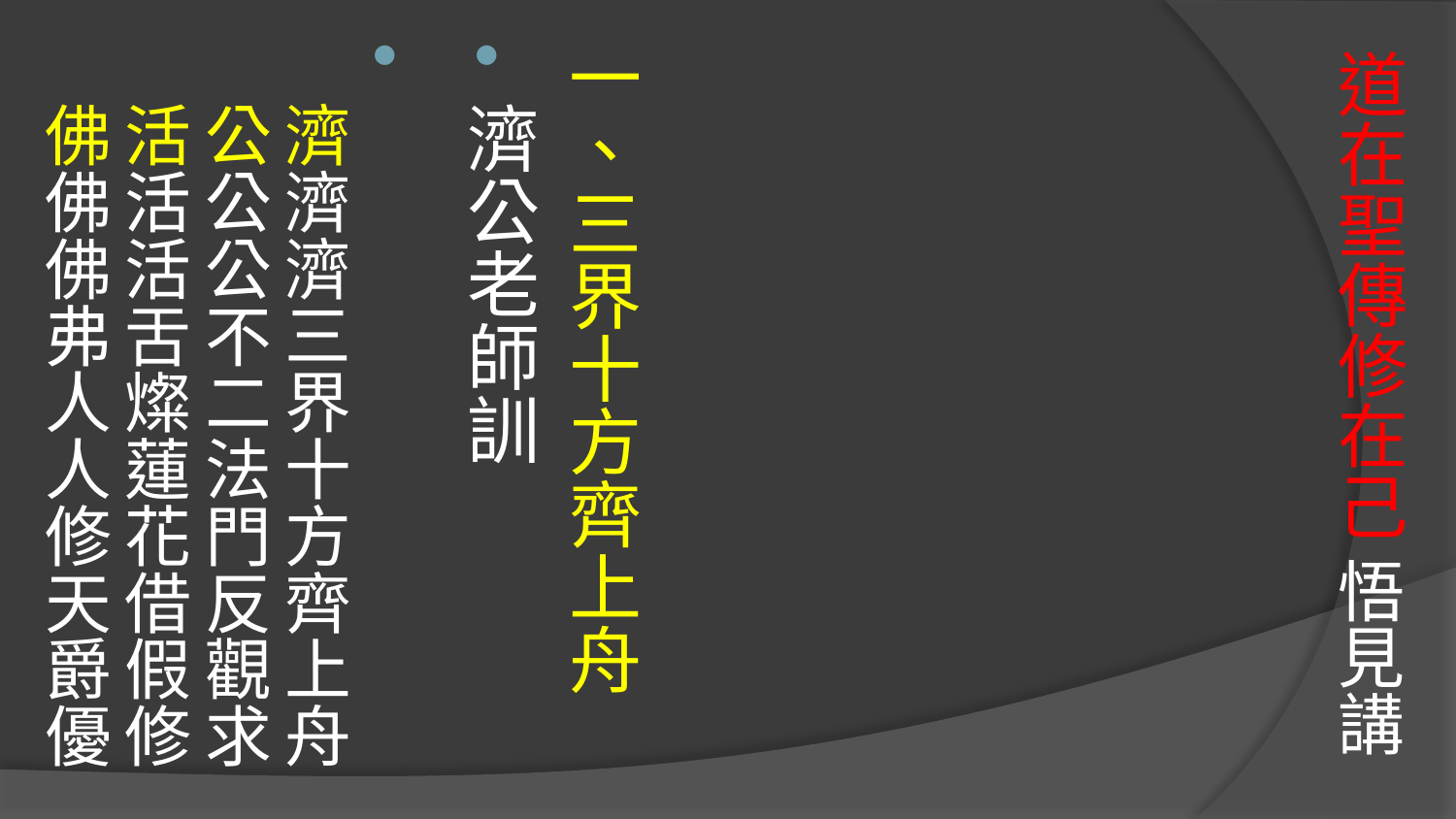

# 道在聖傳修在己 悟見講
一、三界十方齊上舟
濟公老師訓
濟濟濟三界十方齊上舟
公公公不二法門反觀求
活活活舌燦蓮花借假修
佛佛佛弗人人修天爵優